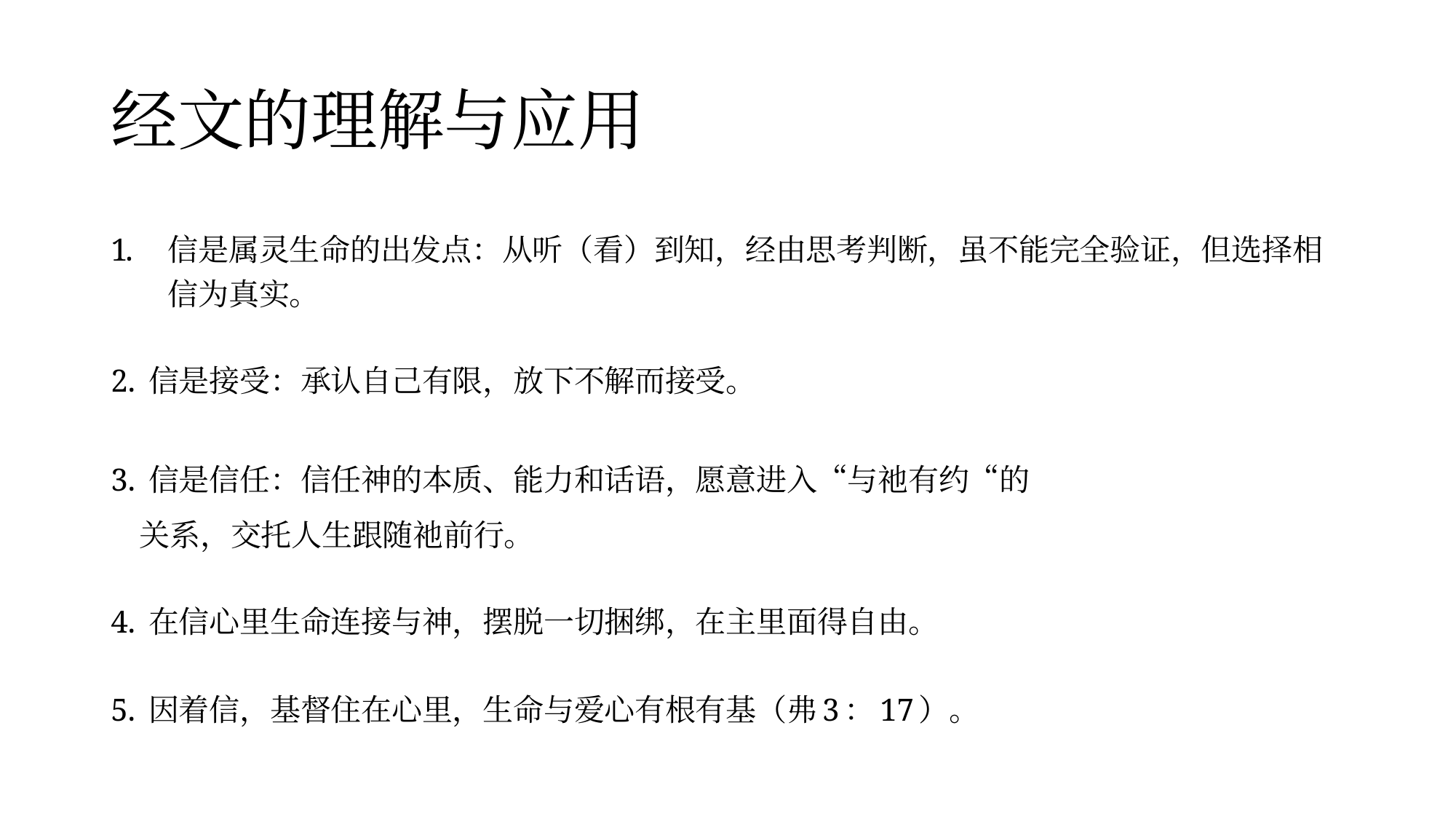

# 经文的理解与应用
信是属灵生命的出发点：从听（看）到知，经由思考判断，虽不能完全验证，但选择相信为真实。

2. 信是接受：承认自己有限，放下不解而接受。

3. 信是信任：信任神的本质、能力和话语，愿意进入“与祂有约“的
   关系，交托人生跟随祂前行。

4. 在信心里生命连接与神，摆脱一切捆绑，在主里面得自由。

5. 因着信，基督住在心里，生命与爱心有根有基（弗3：17）。